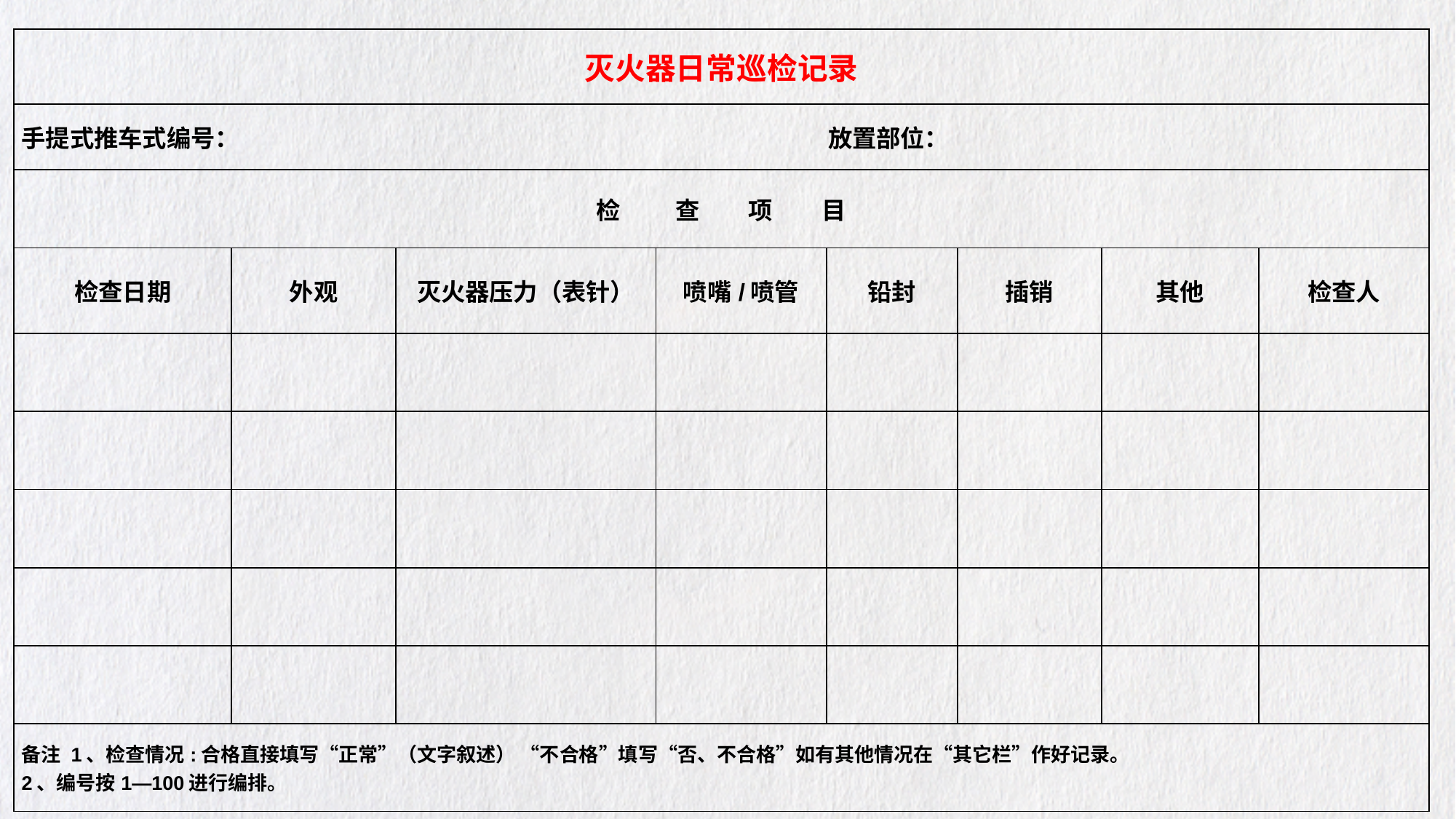

| 灭火器日常巡检记录 |  |  |  |  |  |  |  |
| --- | --- | --- | --- | --- | --- | --- | --- |
| 手提式推车式编号： 放置部位： |  |  |  |  |  |  |  |
| 检 查 项 目 |  |  |  |  |  |  |  |
| 检查日期 | 外观 | 灭火器压力（表针） | 喷嘴/喷管 | 铅封 | 插销 | 其他 | 检查人 |
|  |  |  |  |  |  |  |  |
|  |  |  |  |  |  |  |  |
|  |  |  |  |  |  |  |  |
|  |  |  |  |  |  |  |  |
|  |  |  |  |  |  |  |  |
| 备注 1、检查情况:合格直接填写“正常”（文字叙述） “不合格”填写“否、不合格”如有其他情况在“其它栏”作好记录。 2、编号按1—100进行编排。 |  |  |  |  |  |  |  |